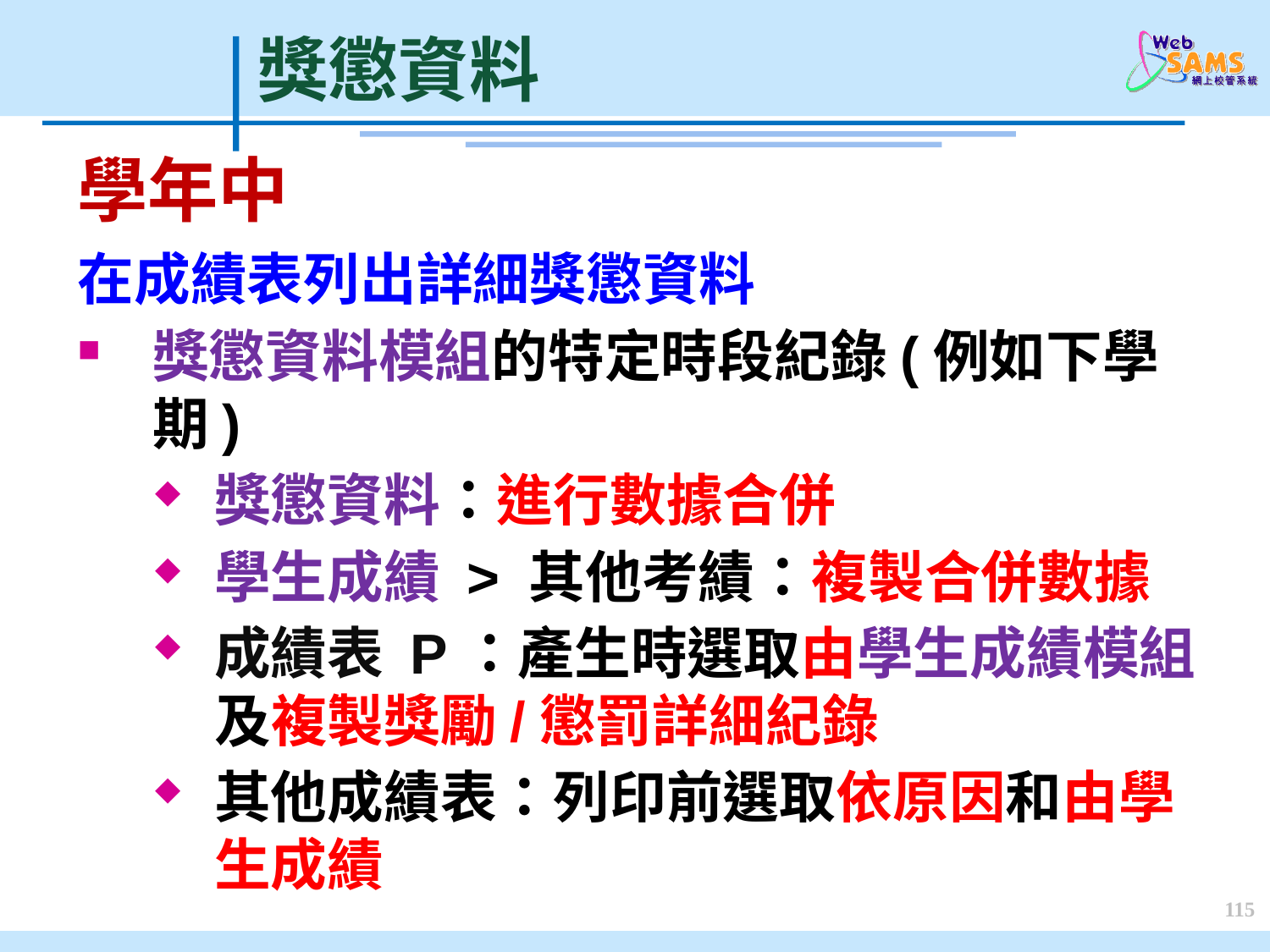

獎懲資料
學年中
在成績表列出詳細獎懲資料
獎懲資料模組的特定時段紀錄(例如下學期)
獎懲資料：進行數據合併
學生成績 > 其他考績：複製合併數據
成績表 P：產生時選取由學生成績模組及複製獎勵/懲罰詳細紀錄
其他成績表：列印前選取依原因和由學生成績
115